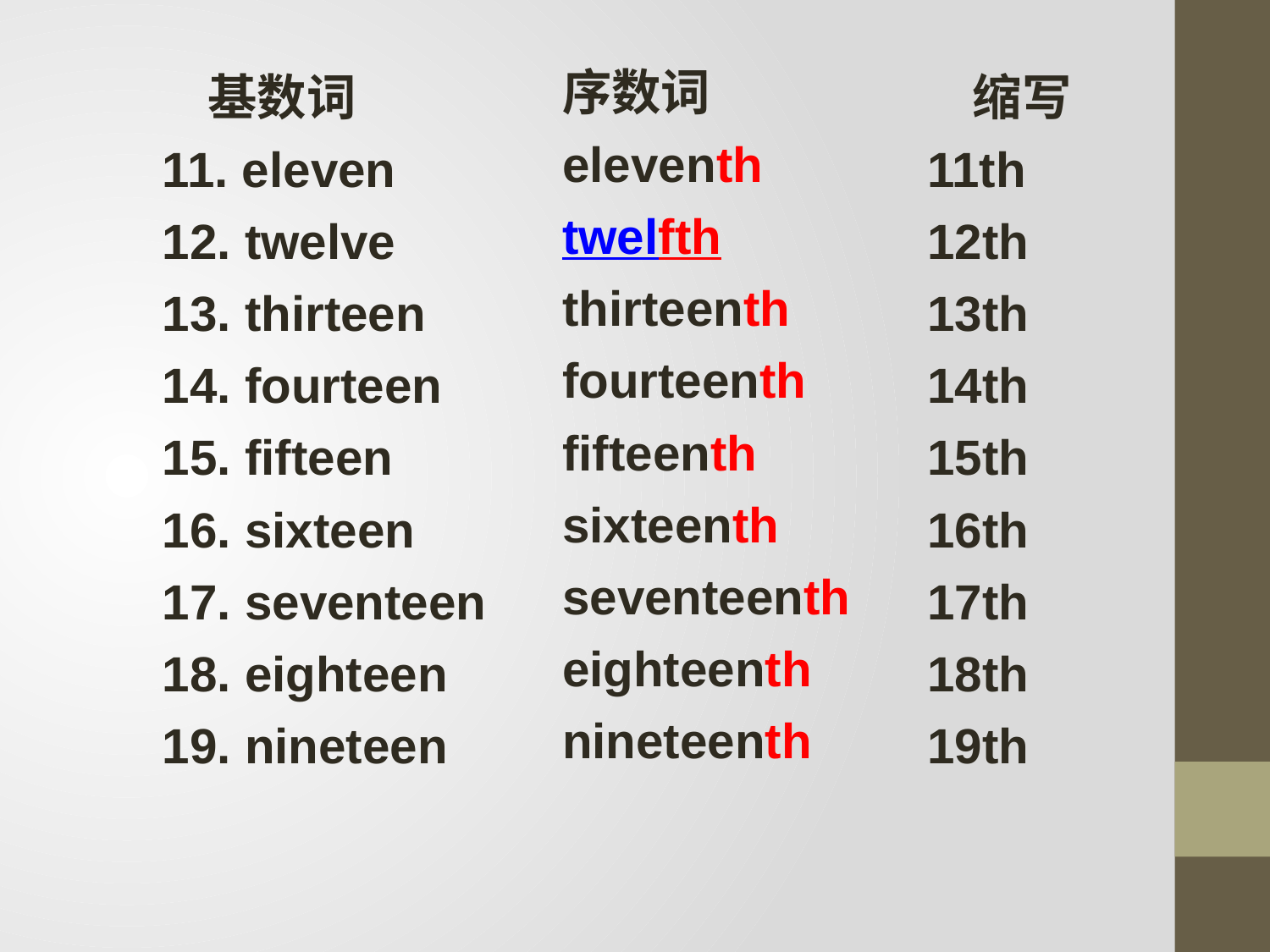

序数词
eleventh
twelfth
thirteenth
fourteenth
fifteenth
sixteenth
seventeenth
eighteenth
nineteenth
   基数词
11. eleven
12. twelve
13. thirteen
14. fourteen
15. fifteen
16. sixteen
17. seventeen
18. eighteen
19. nineteen
   缩写
11th
12th
13th
14th
15th
16th
17th
18th
19th